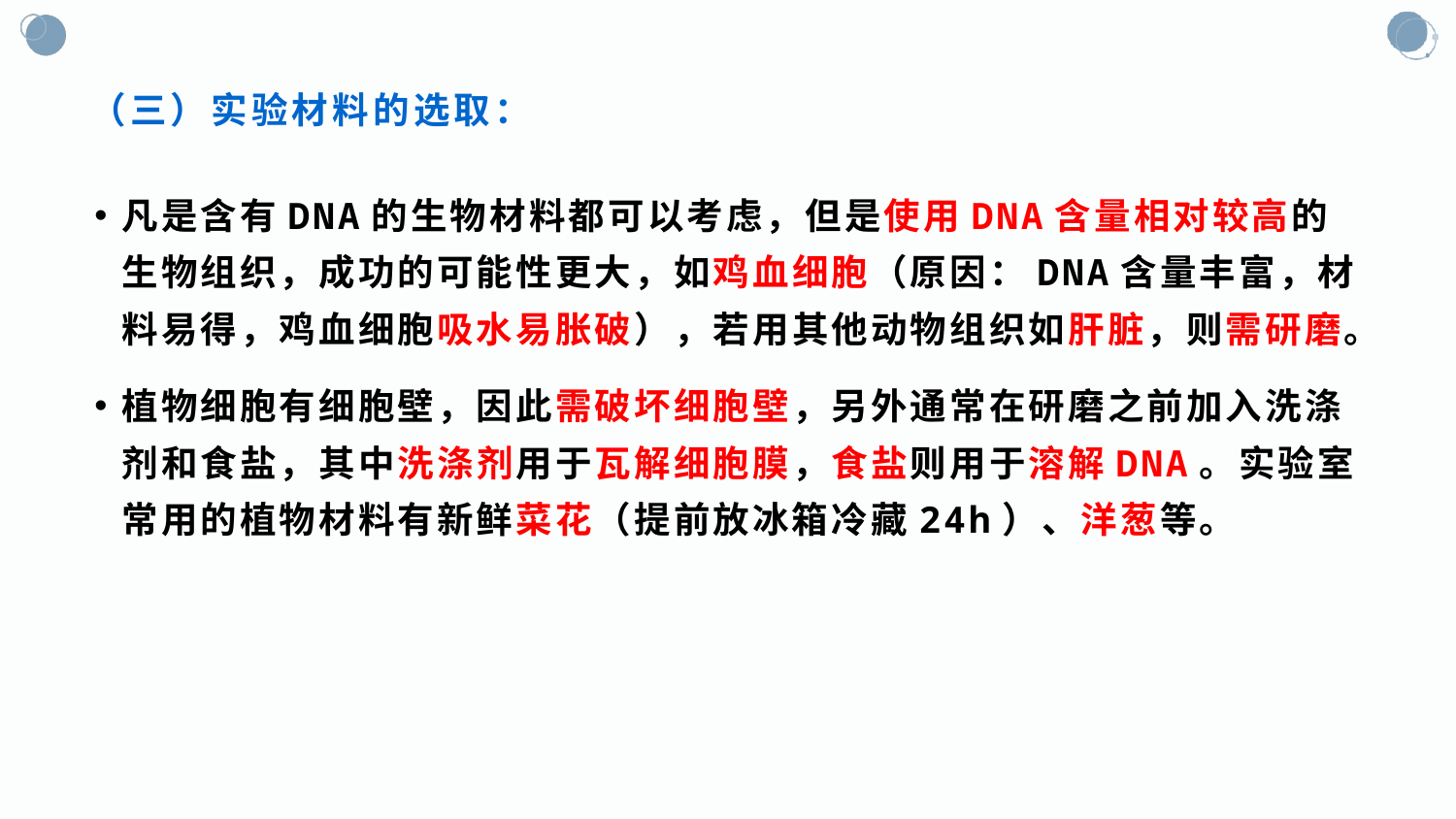

# （三）实验材料的选取：
凡是含有DNA的生物材料都可以考虑，但是使用DNA含量相对较高的生物组织，成功的可能性更大，如鸡血细胞（原因：DNA含量丰富，材料易得，鸡血细胞吸水易胀破），若用其他动物组织如肝脏，则需研磨。
植物细胞有细胞壁，因此需破坏细胞壁，另外通常在研磨之前加入洗涤剂和食盐，其中洗涤剂用于瓦解细胞膜，食盐则用于溶解DNA。实验室常用的植物材料有新鲜菜花（提前放冰箱冷藏24h）、洋葱等。